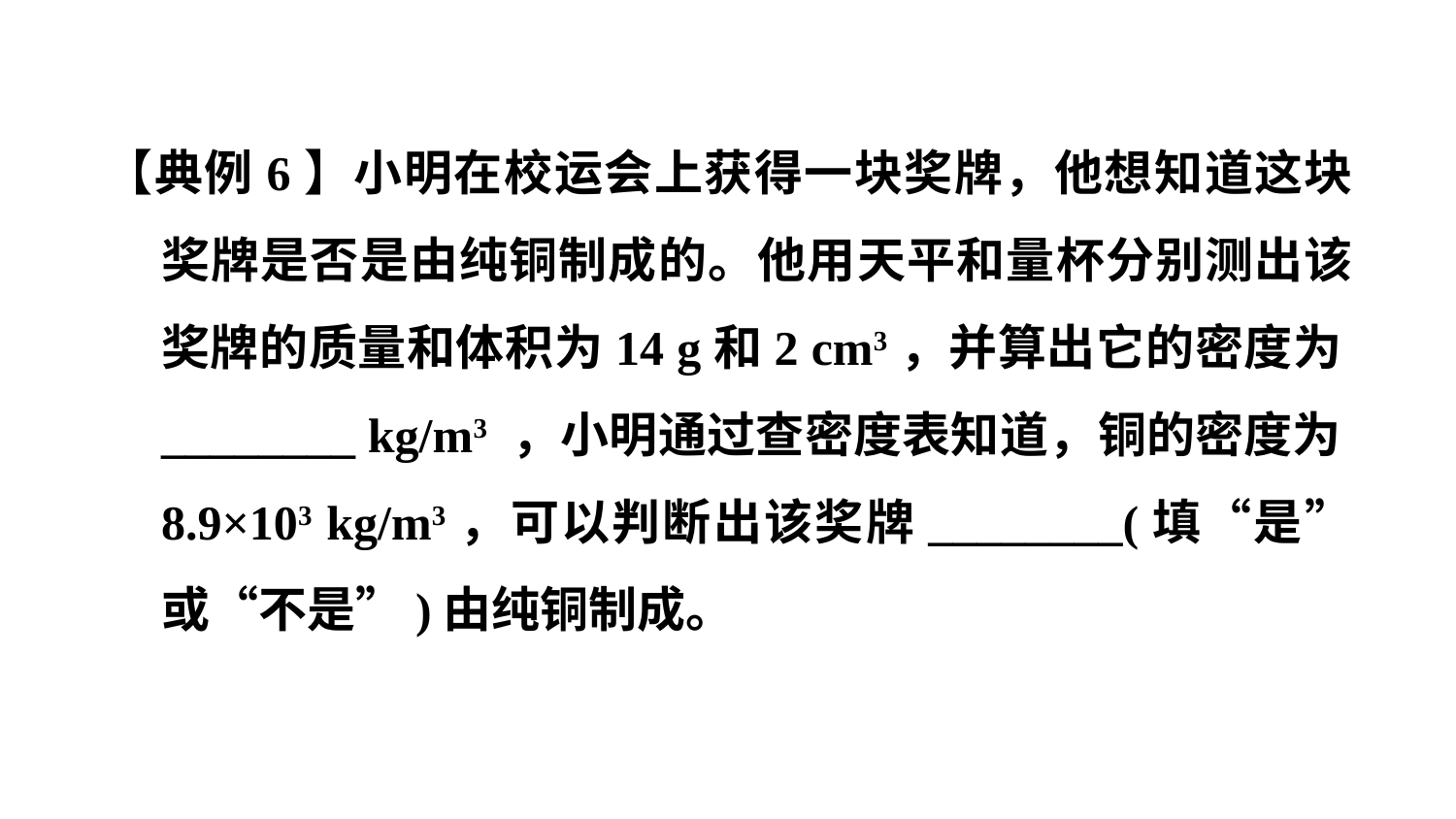

【典例6】小明在校运会上获得一块奖牌，他想知道这块奖牌是否是由纯铜制成的。他用天平和量杯分别测出该奖牌的质量和体积为14 g和2 cm3，并算出它的密度为________ kg/m3 ，小明通过查密度表知道，铜的密度为8.9×103 kg/m3，可以判断出该奖牌________(填“是”或“不是”)由纯铜制成。